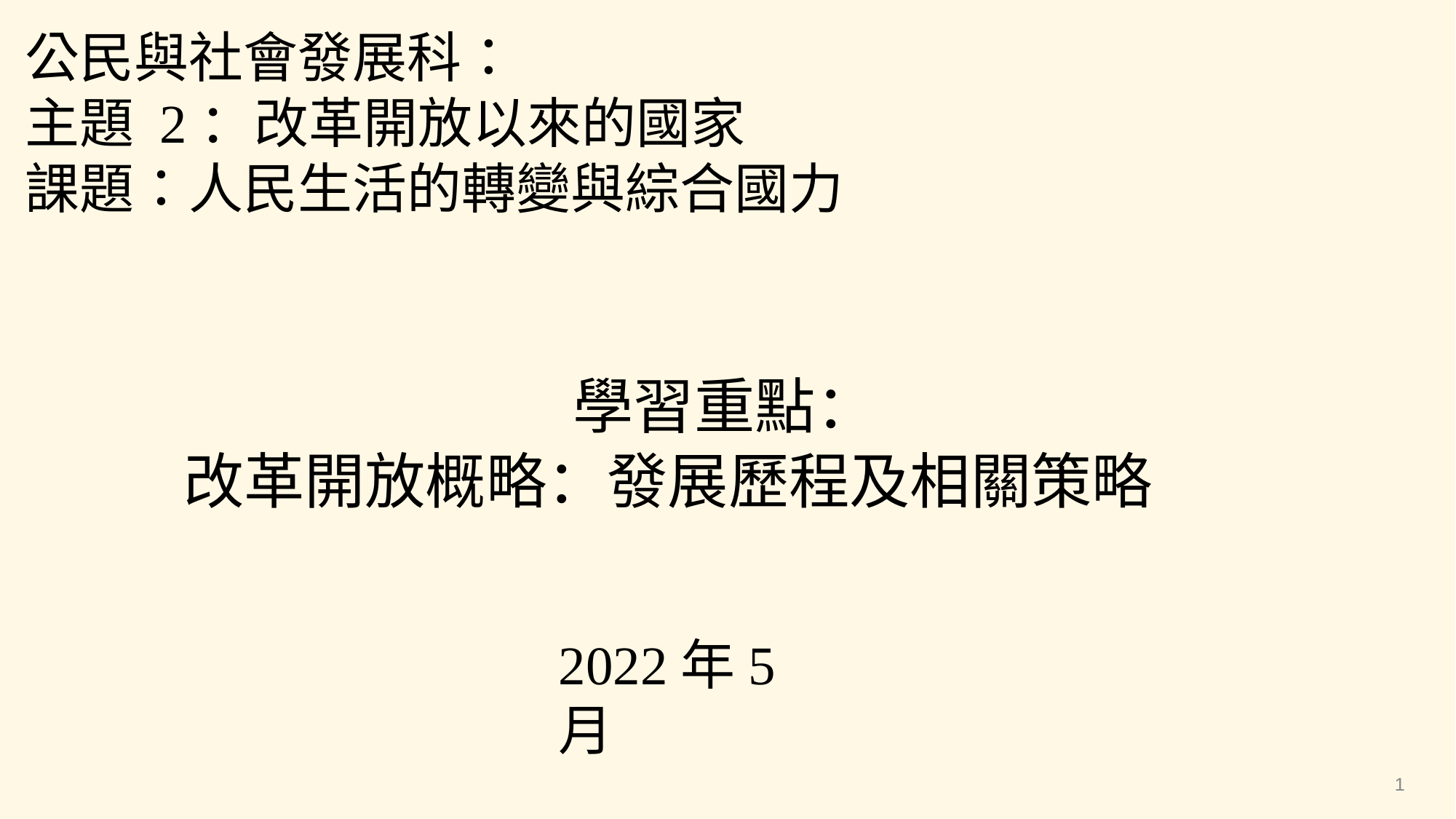

公民與社會發展科：
主題 2：改革開放以來的國家
課題：人民生活的轉變與綜合國力
學習重點：
改革開放概略：發展歷程及相關策略
2022年5月